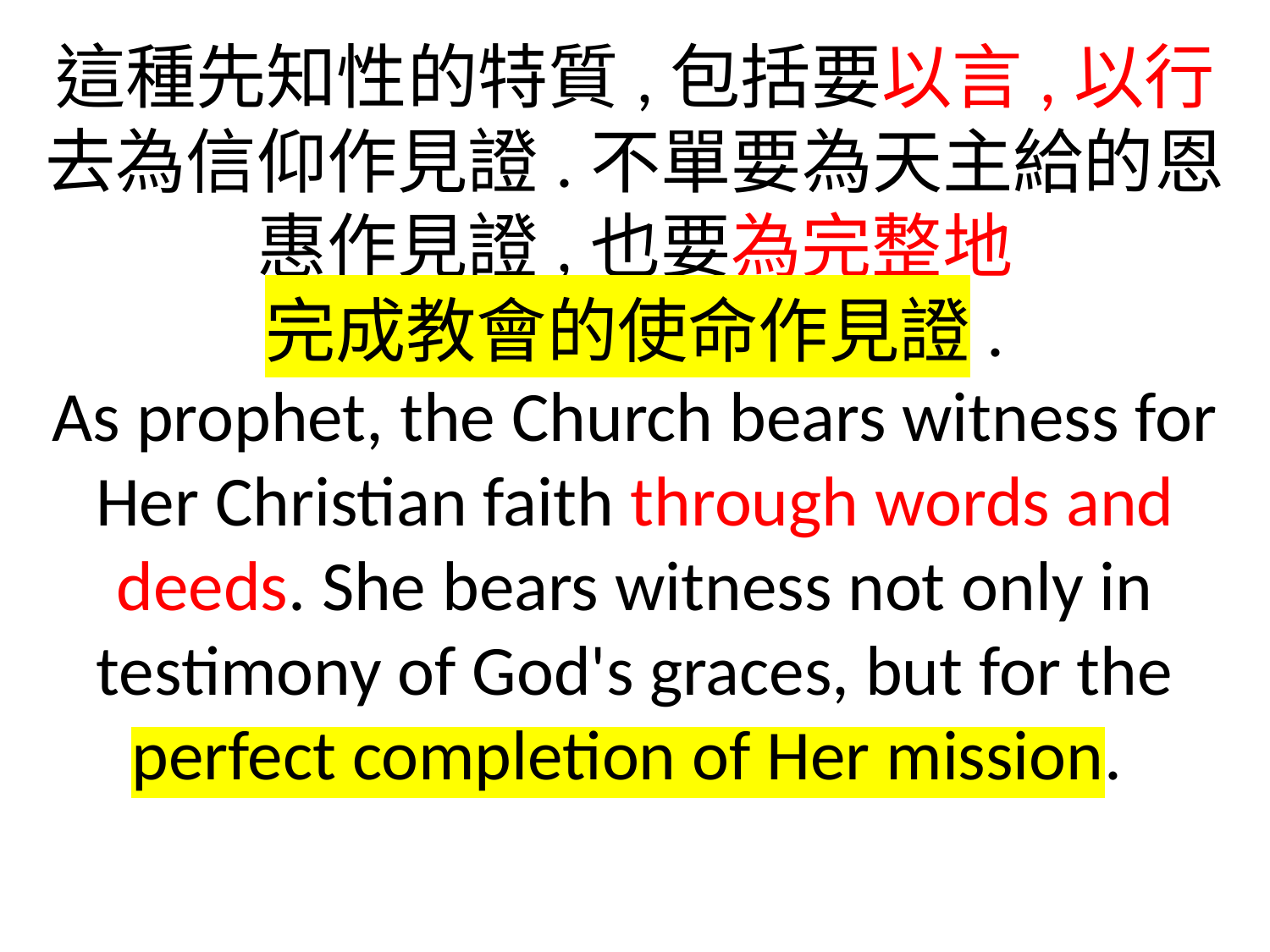

這種先知性的特質,包括要以言,以行
去為信仰作見證.不單要為天主給的恩惠作見證,也要為完整地
完成教會的使命作見證.
As prophet, the Church bears witness for Her Christian faith through words and deeds. She bears witness not only in testimony of God's graces, but for the perfect completion of Her mission.